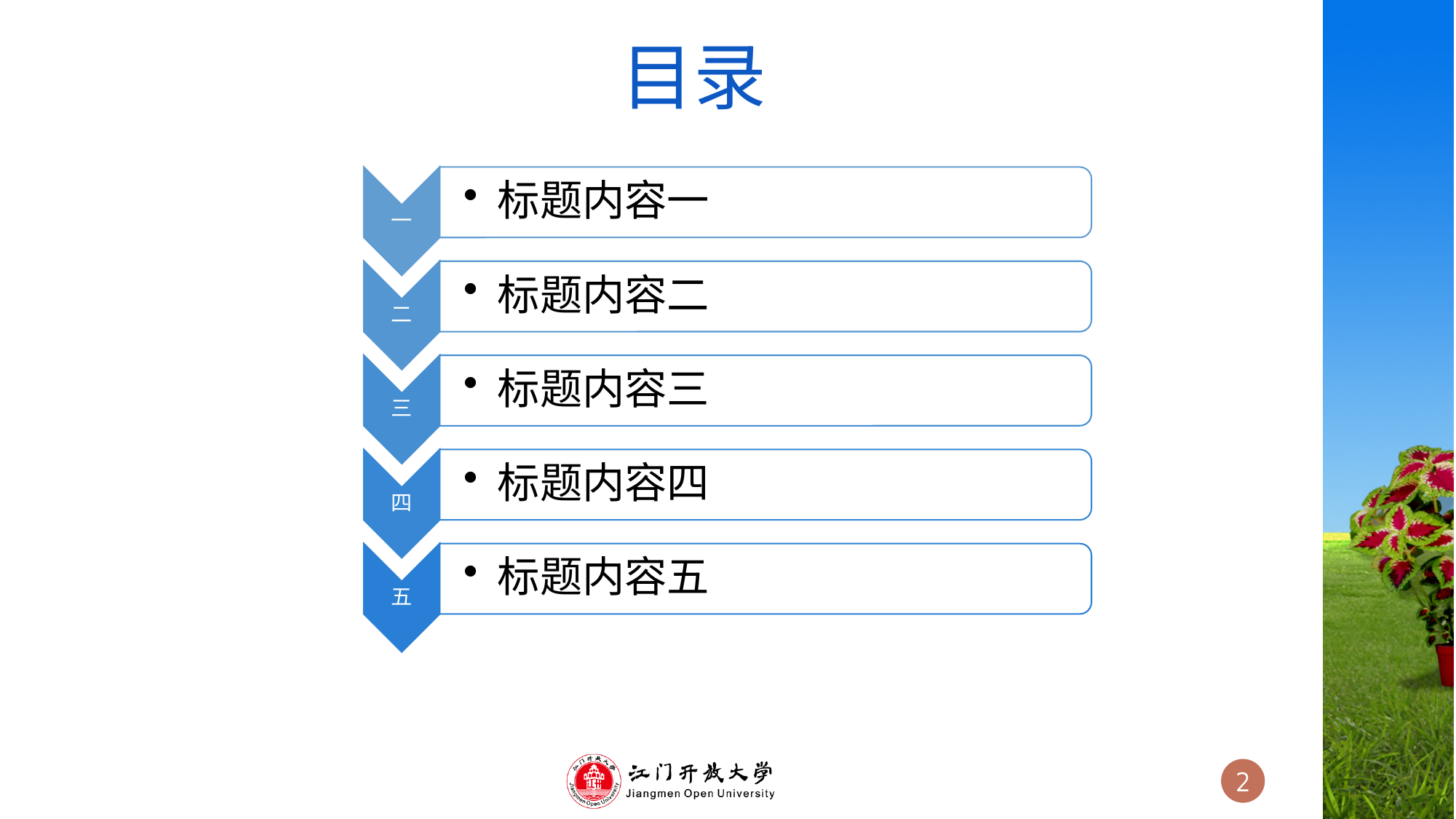

# 目录
一
标题内容一
二
标题内容二
三
标题内容三
四
标题内容四
五
标题内容五